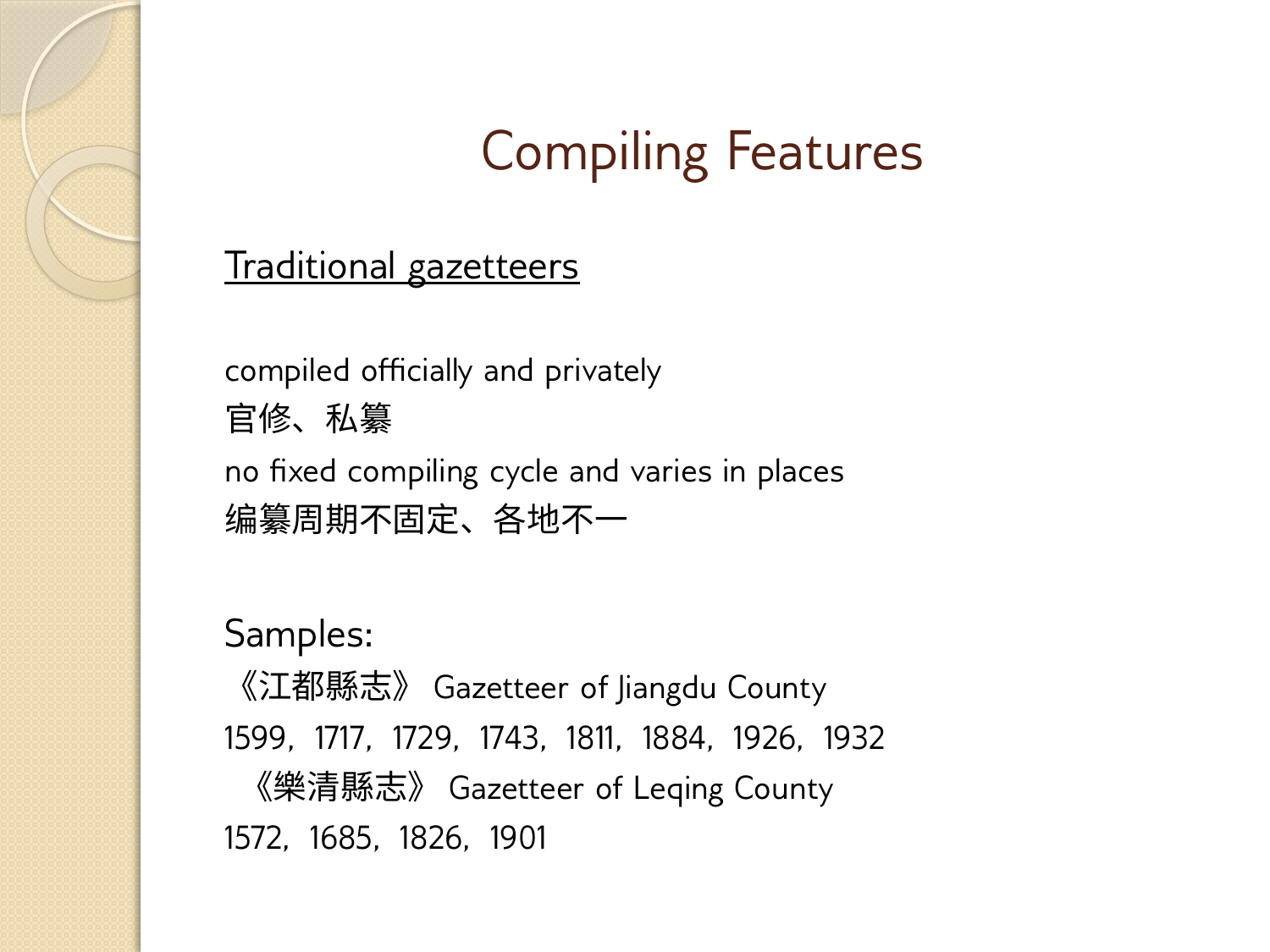

# Compiling Features
Traditional gazetteers

compiled officially and privately
	官修、私纂
no fixed compiling cycle and varies in places
	编纂周期不固定、各地不一

Samples:
《江都縣志》Gazetteer of Jiangdu County
1599,  1717,  1729,  1743,  1811,  1884,  1926,  1932
 《樂清縣志》Gazetteer of Leqing County
1572,  1685,  1826,  1901